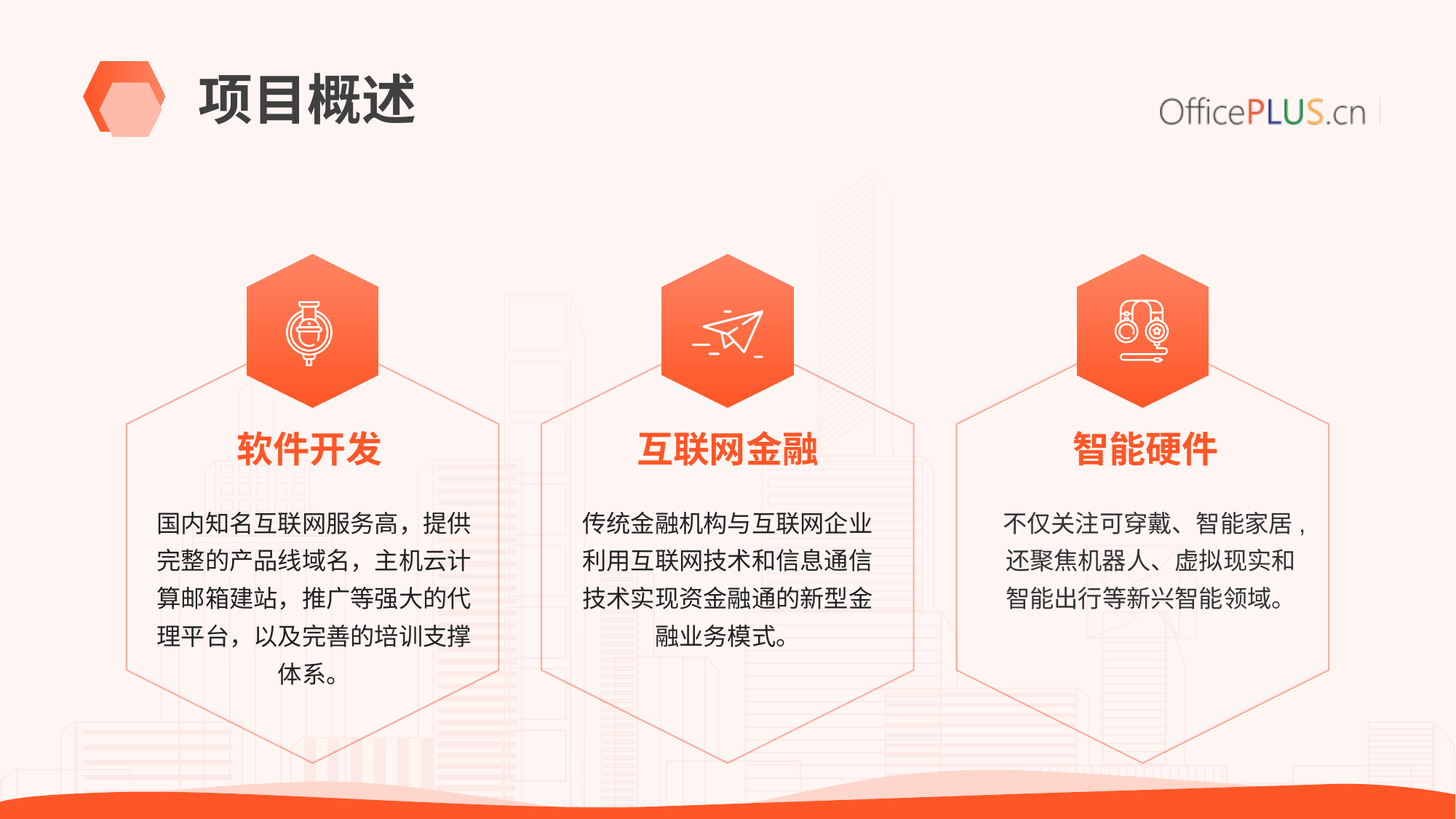

# 项目概述

软件开发
互联网金融
智能硬件
不仅关注可穿戴、智能家居,还聚焦机器人、虚拟现实和智能出行等新兴智能领域。
国内知名互联网服务高，提供完整的产品线域名，主机云计算邮箱建站，推广等强大的代理平台，以及完善的培训支撑体系。
传统金融机构与互联网企业利用互联网技术和信息通信技术实现资金融通的新型金融业务模式。